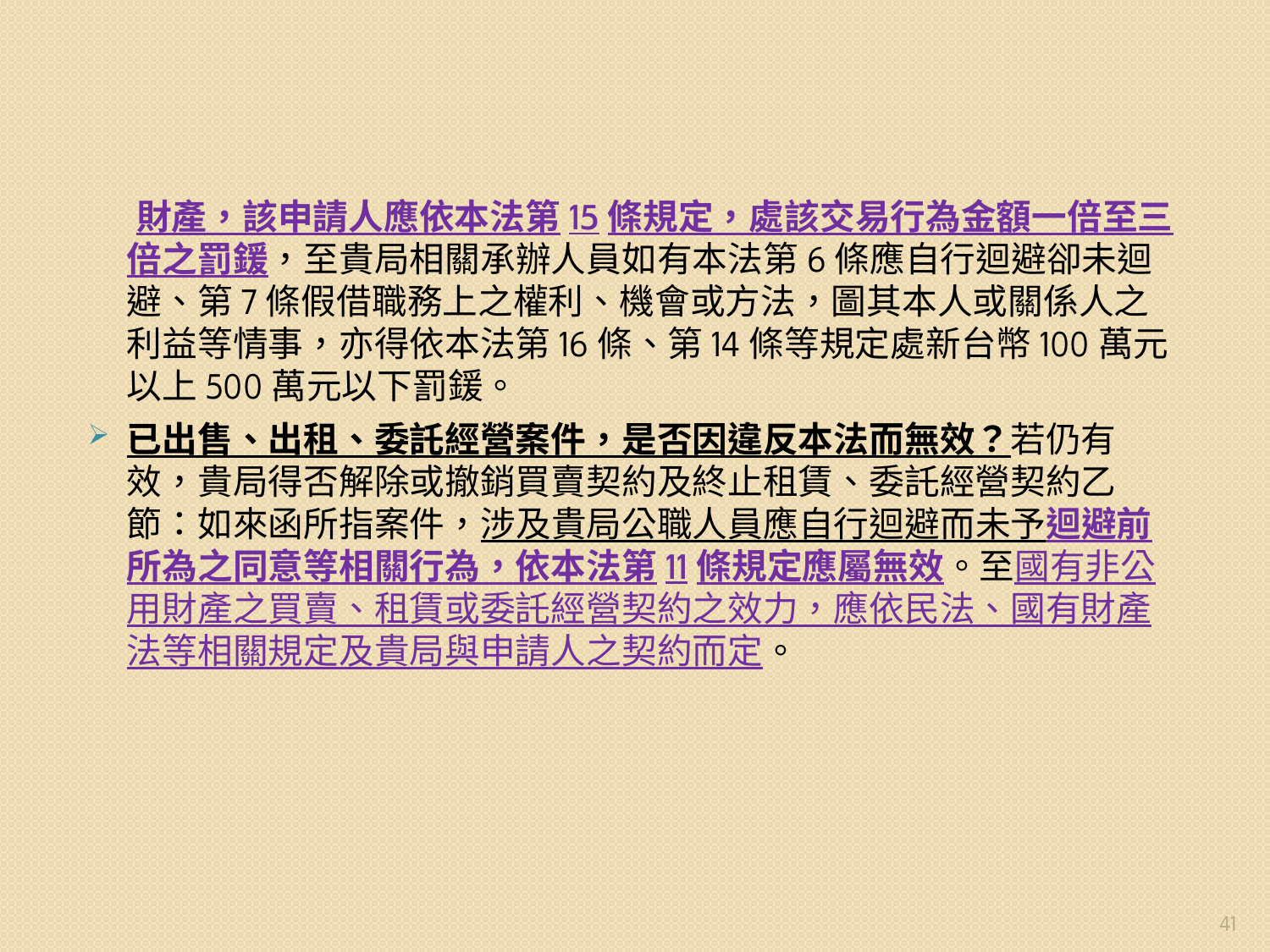

#
     財產，該申請人應依本法第15條規定，處該交易行為金額一倍至三倍之罰鍰，至貴局相關承辦人員如有本法第6條應自行迴避卻未迴避、第7條假借職務上之權利、機會或方法，圖其本人或關係人之利益等情事，亦得依本法第16條、第14條等規定處新台幣100萬元以上500萬元以下罰鍰。
已出售、出租、委託經營案件，是否因違反本法而無效？若仍有效，貴局得否解除或撤銷買賣契約及終止租賃、委託經營契約乙節：如來函所指案件，涉及貴局公職人員應自行迴避而未予迴避前所為之同意等相關行為，依本法第11條規定應屬無效。至國有非公用財產之買賣、租賃或委託經營契約之效力，應依民法、國有財產法等相關規定及貴局與申請人之契約而定。

41